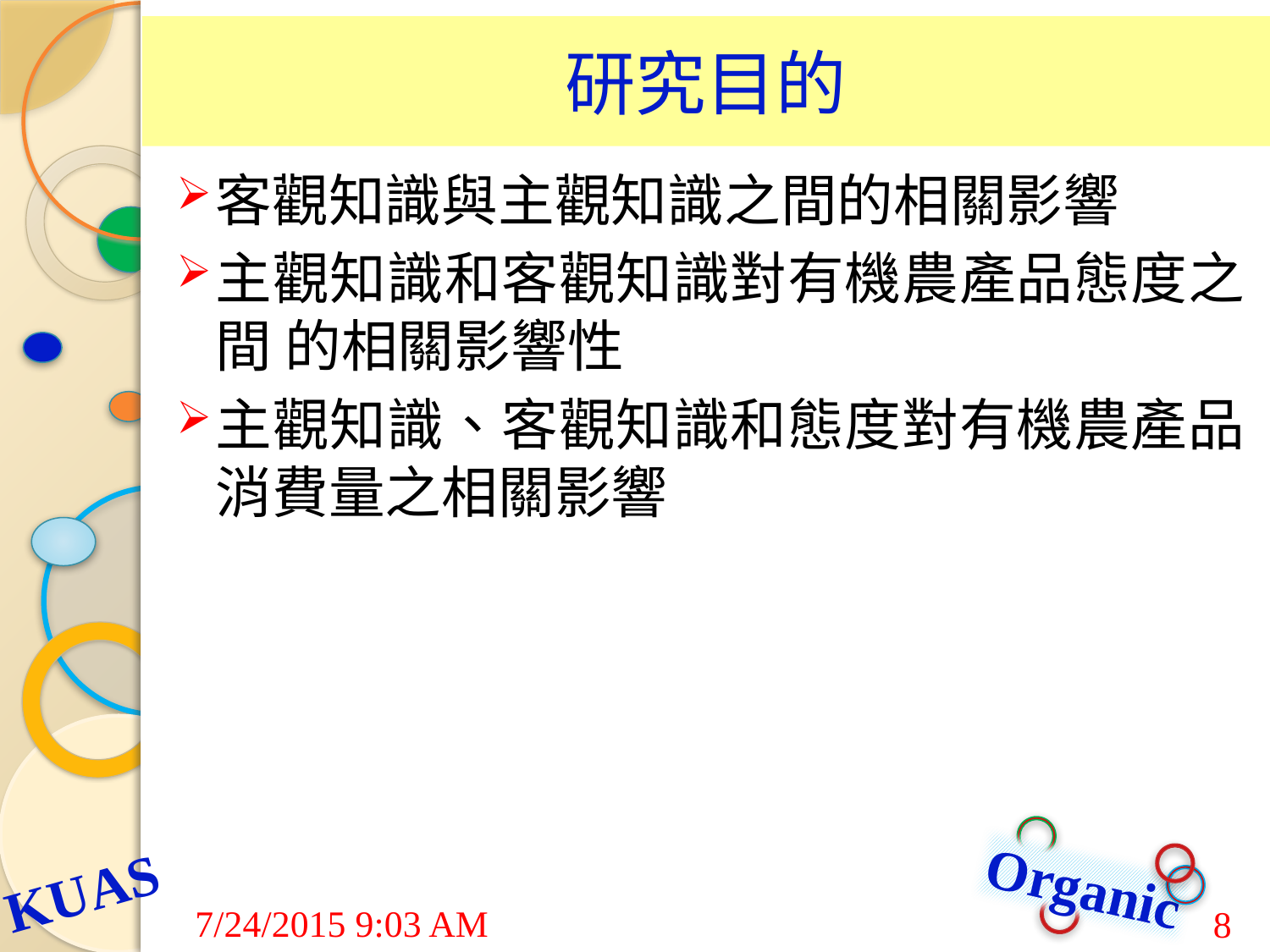

# 研究目的
客觀知識與主觀知識之間的相關影響
主觀知識和客觀知識對有機農產品態度之間 的相關影響性
主觀知識、客觀知識和態度對有機農產品消費量之相關影響

7/24/2015 9:03 AM
8